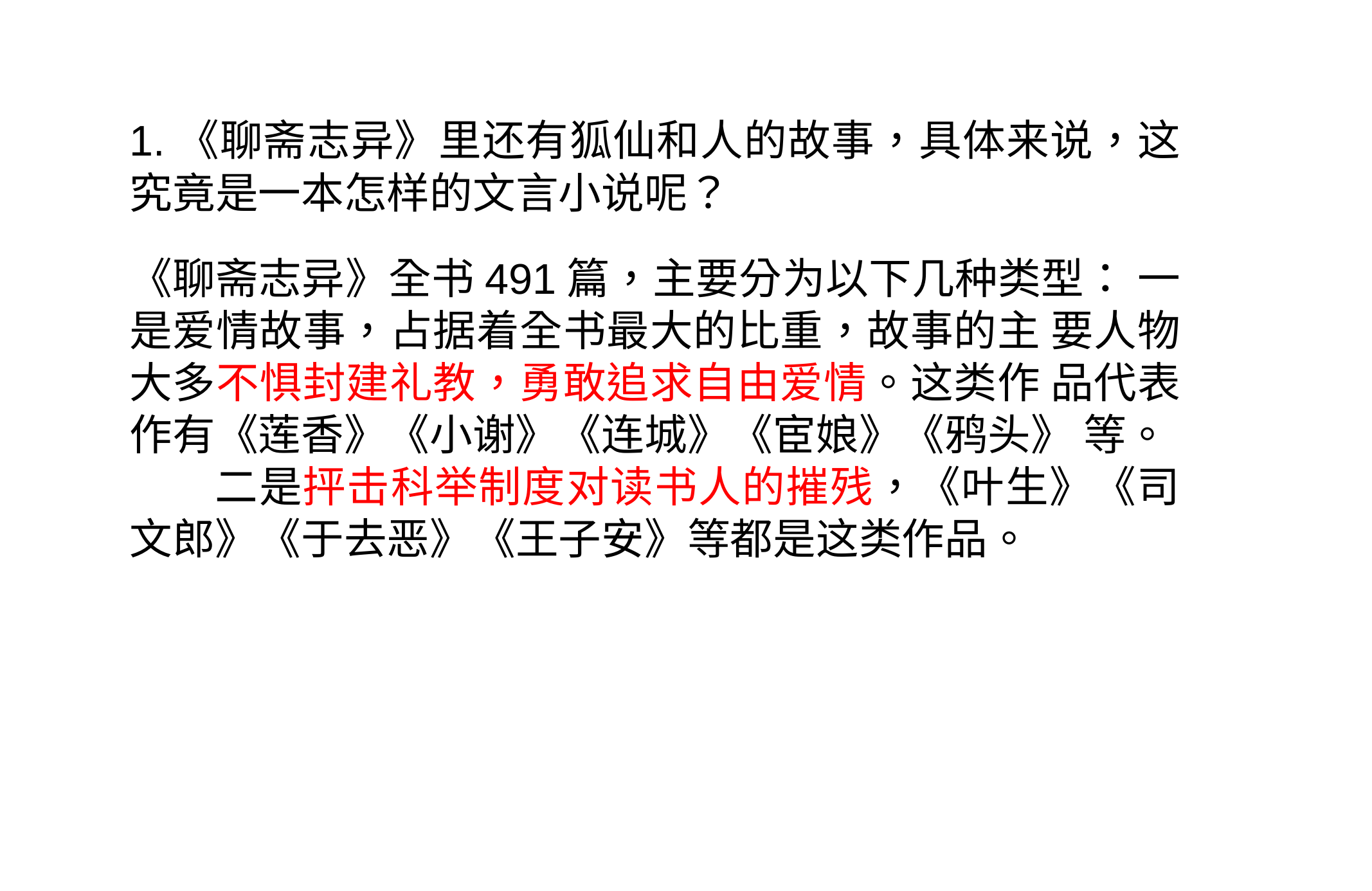

1.《聊斋志异》里还有狐仙和人的故事，具体来说，这 究竟是一本怎样的文言小说呢？
《聊斋志异》全书491篇，主要分为以下几种类型： 一是爱情故事，占据着全书最大的比重，故事的主 要人物大多不惧封建礼教，勇敢追求自由爱情。这类作 品代表作有《莲香》《小谢》《连城》《宦娘》《鸦头》 等。
二是抨击科举制度对读书人的摧残，《叶生》《司 文郎》《于去恶》《王子安》等都是这类作品。